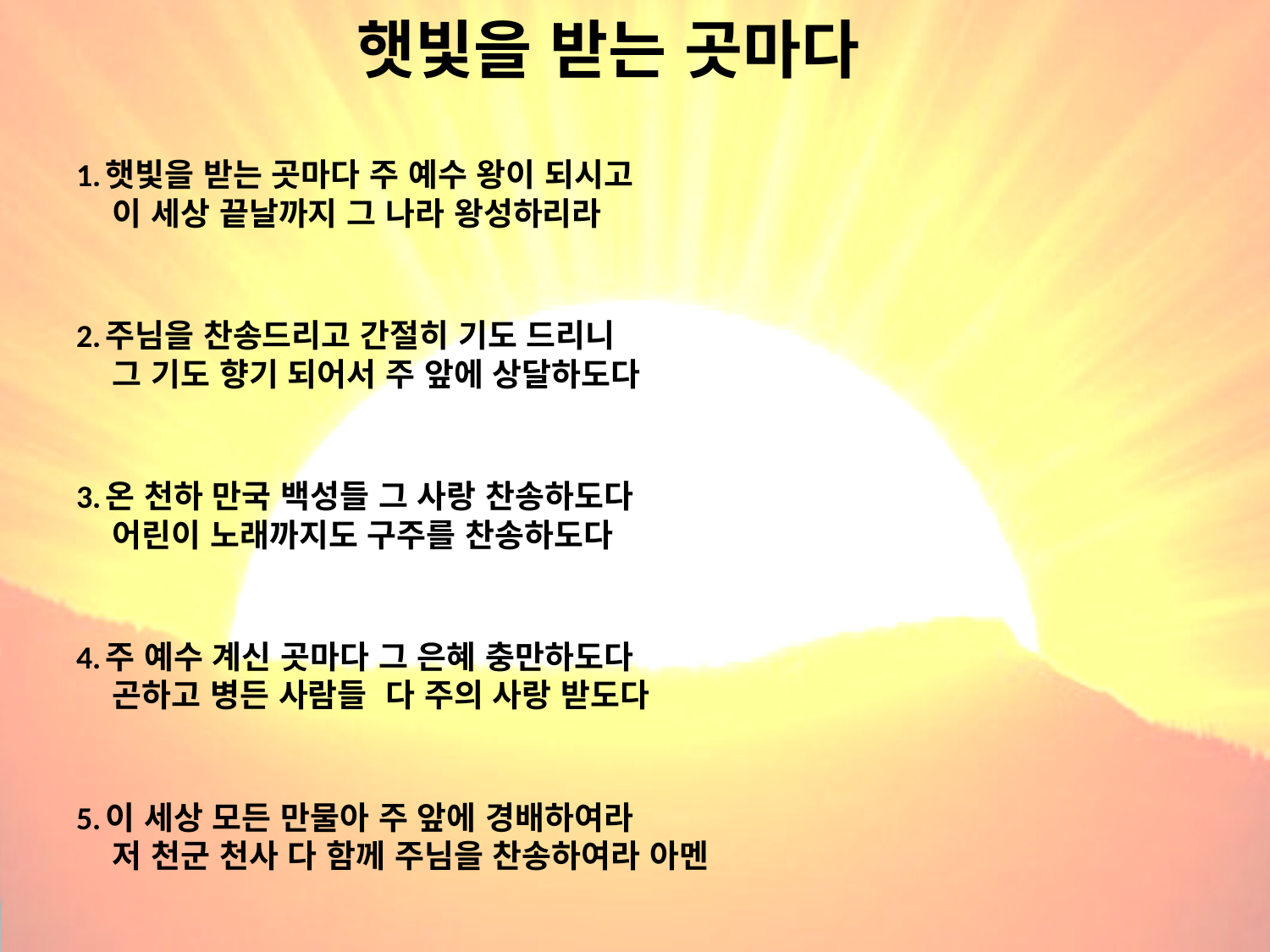

# 햇빛을 받는 곳마다
1.햇빛을 받는 곳마다 주 예수 왕이 되시고
    이 세상 끝날까지 그 나라 왕성하리라
2.주님을 찬송드리고 간절히 기도 드리니
    그 기도 향기 되어서 주 앞에 상달하도다
3.온 천하 만국 백성들 그 사랑 찬송하도다
    어린이 노래까지도 구주를 찬송하도다
4.주 예수 계신 곳마다 그 은혜 충만하도다
    곤하고 병든 사람들  다 주의 사랑 받도다
5.이 세상 모든 만물아 주 앞에 경배하여라
    저 천군 천사 다 함께 주님을 찬송하여라 아멘